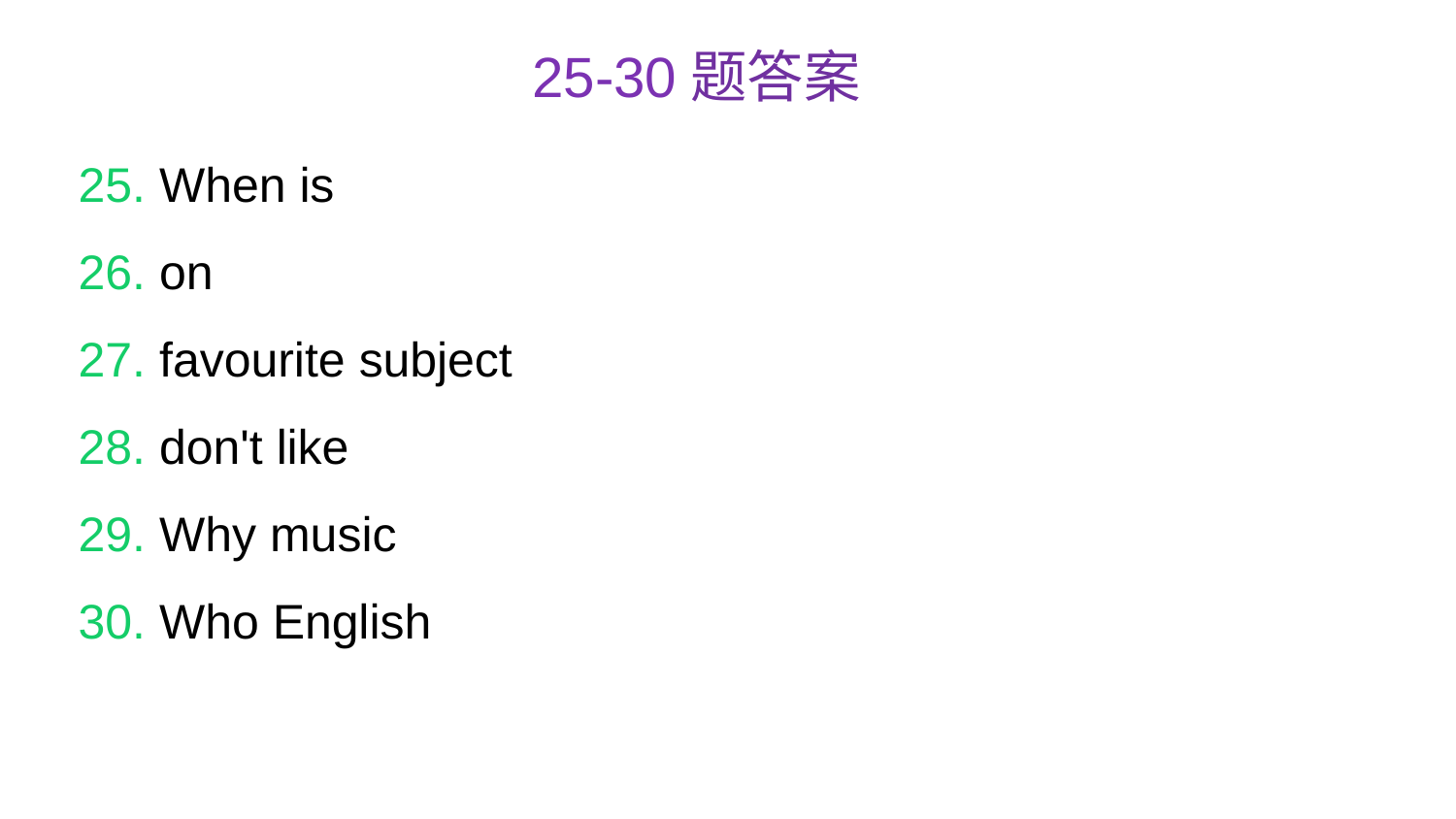

25-30题答案
25. When is
26. on
27. favourite subject
28. don't like
29. Why music
30. Who English